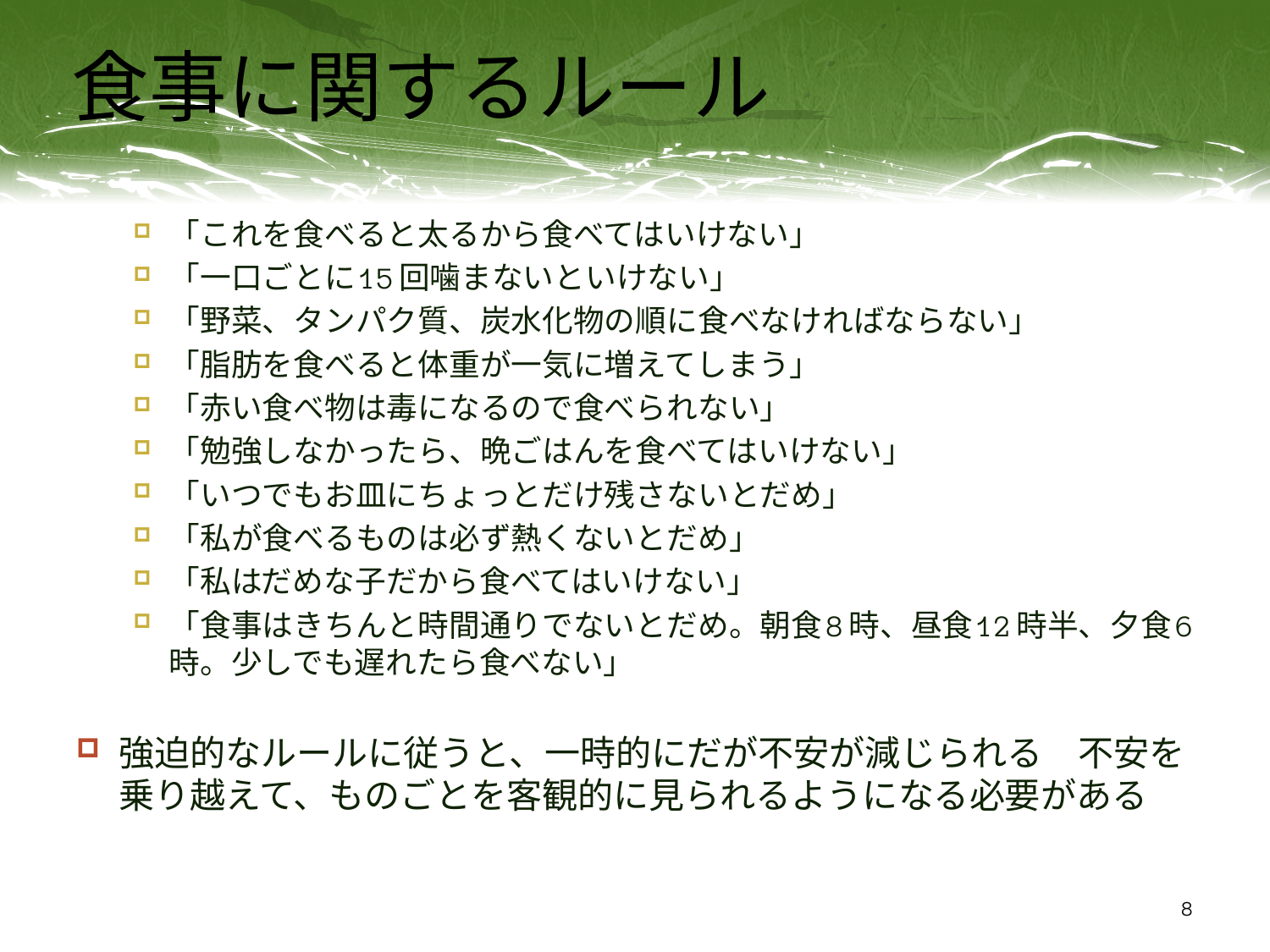

# 食事に関するルール
「これを食べると太るから食べてはいけない」
「一口ごとに15回噛まないといけない」
「野菜、タンパク質、炭水化物の順に食べなければならない」
「脂肪を食べると体重が一気に増えてしまう」
「赤い食べ物は毒になるので食べられない」
「勉強しなかったら、晩ごはんを食べてはいけない」
「いつでもお皿にちょっとだけ残さないとだめ」
「私が食べるものは必ず熱くないとだめ」
「私はだめな子だから食べてはいけない」
「食事はきちんと時間通りでないとだめ。朝食8時、昼食12時半、夕食6時。少しでも遅れたら食べない」

強迫的なルールに従うと、一時的にだが不安が減じられる　不安を乗り越えて、ものごとを客観的に見られるようになる必要がある

8